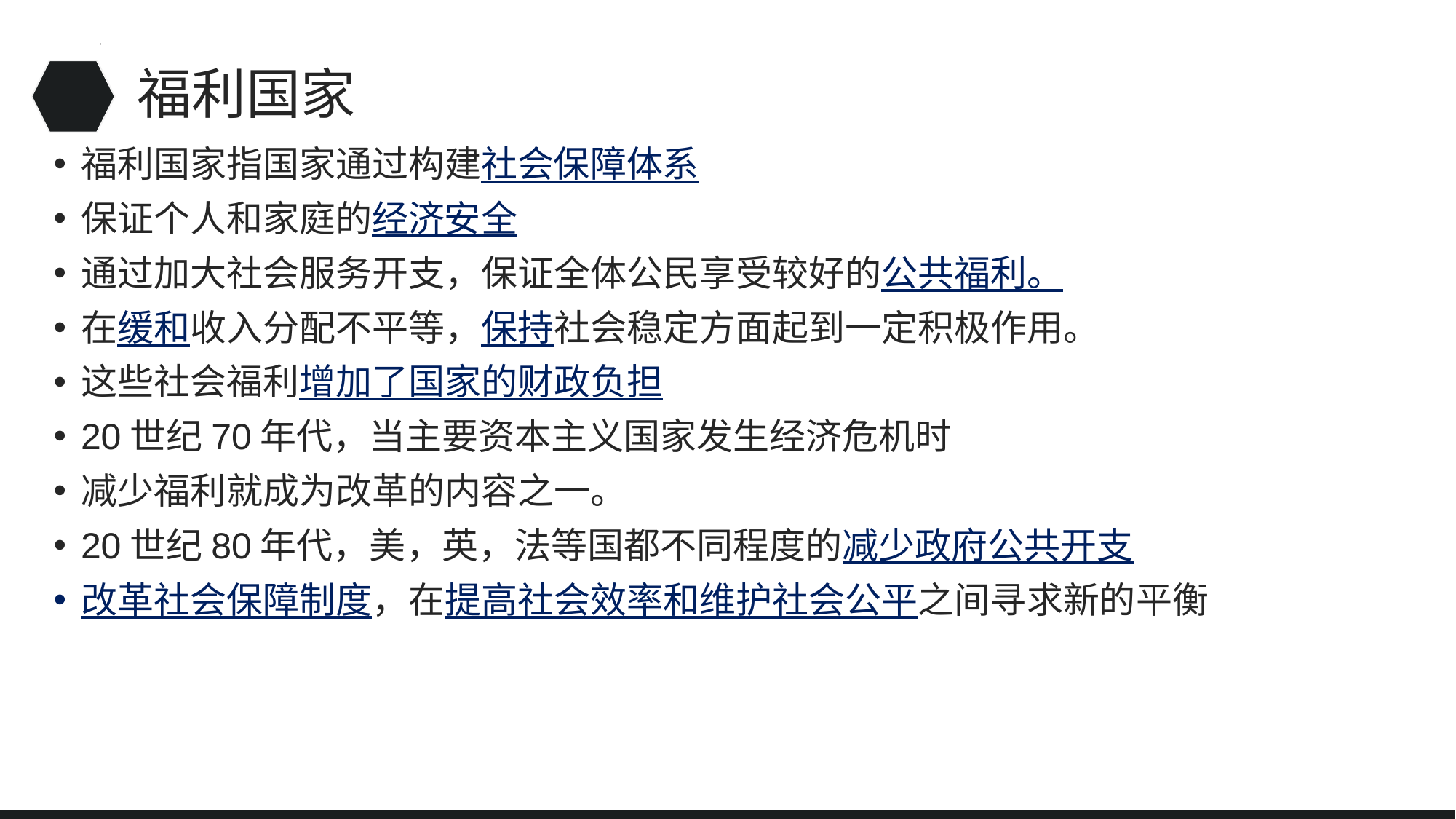

# 福利国家
福利国家指国家通过构建社会保障体系
保证个人和家庭的经济安全
通过加大社会服务开支，保证全体公民享受较好的公共福利。
在缓和收入分配不平等，保持社会稳定方面起到一定积极作用。
这些社会福利增加了国家的财政负担
20世纪70年代，当主要资本主义国家发生经济危机时
减少福利就成为改革的内容之一。
20世纪80年代，美，英，法等国都不同程度的减少政府公共开支
改革社会保障制度，在提高社会效率和维护社会公平之间寻求新的平衡